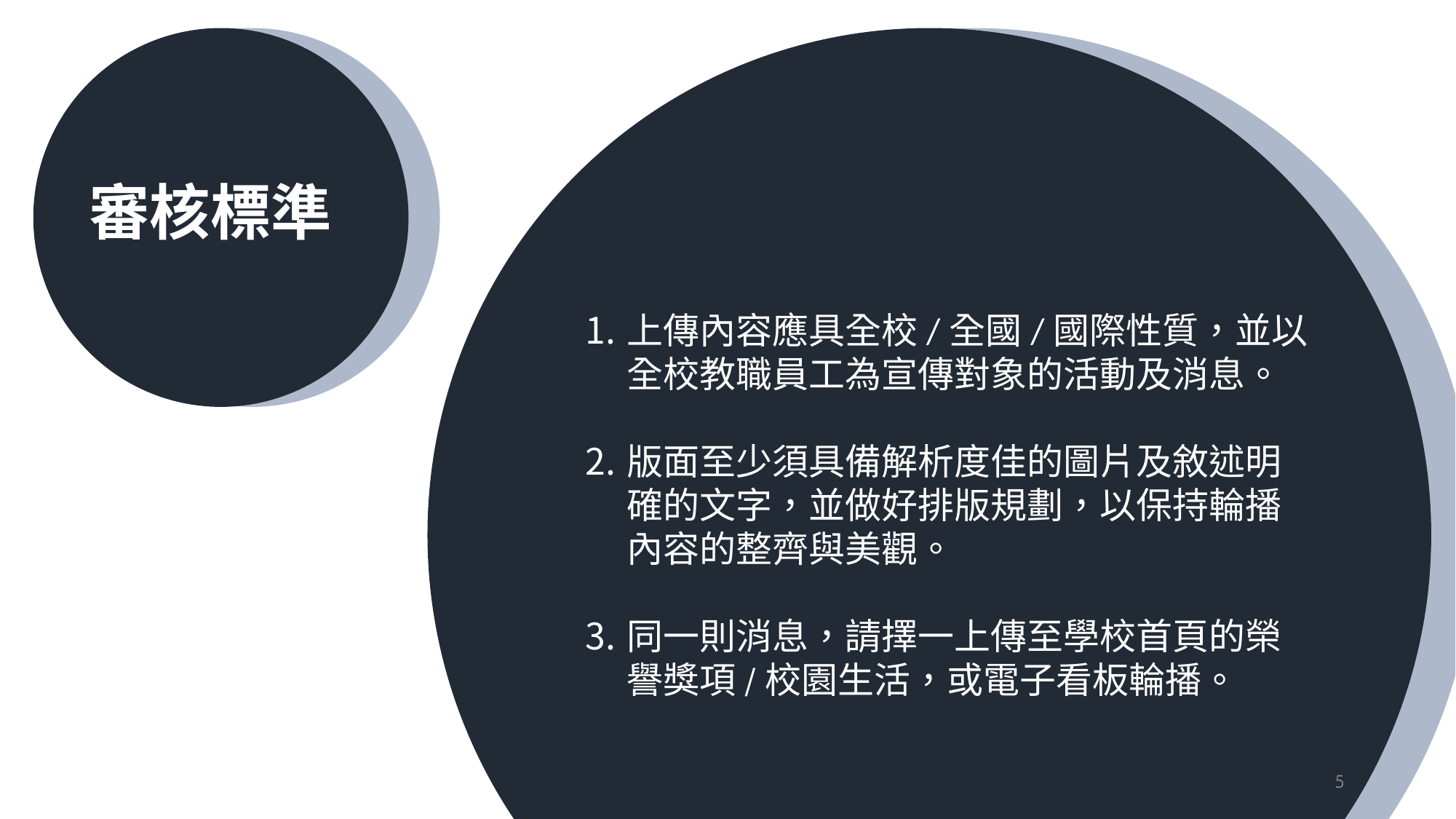

審核標準
上傳內容應具全校/全國/國際性質，並以全校教職員工為宣傳對象的活動及消息。

版面至少須具備解析度佳的圖片及敘述明確的文字，並做好排版規劃，以保持輪播內容的整齊與美觀。

同一則消息，請擇一上傳至學校首頁的榮譽獎項/校園生活，或電子看板輪播。
5